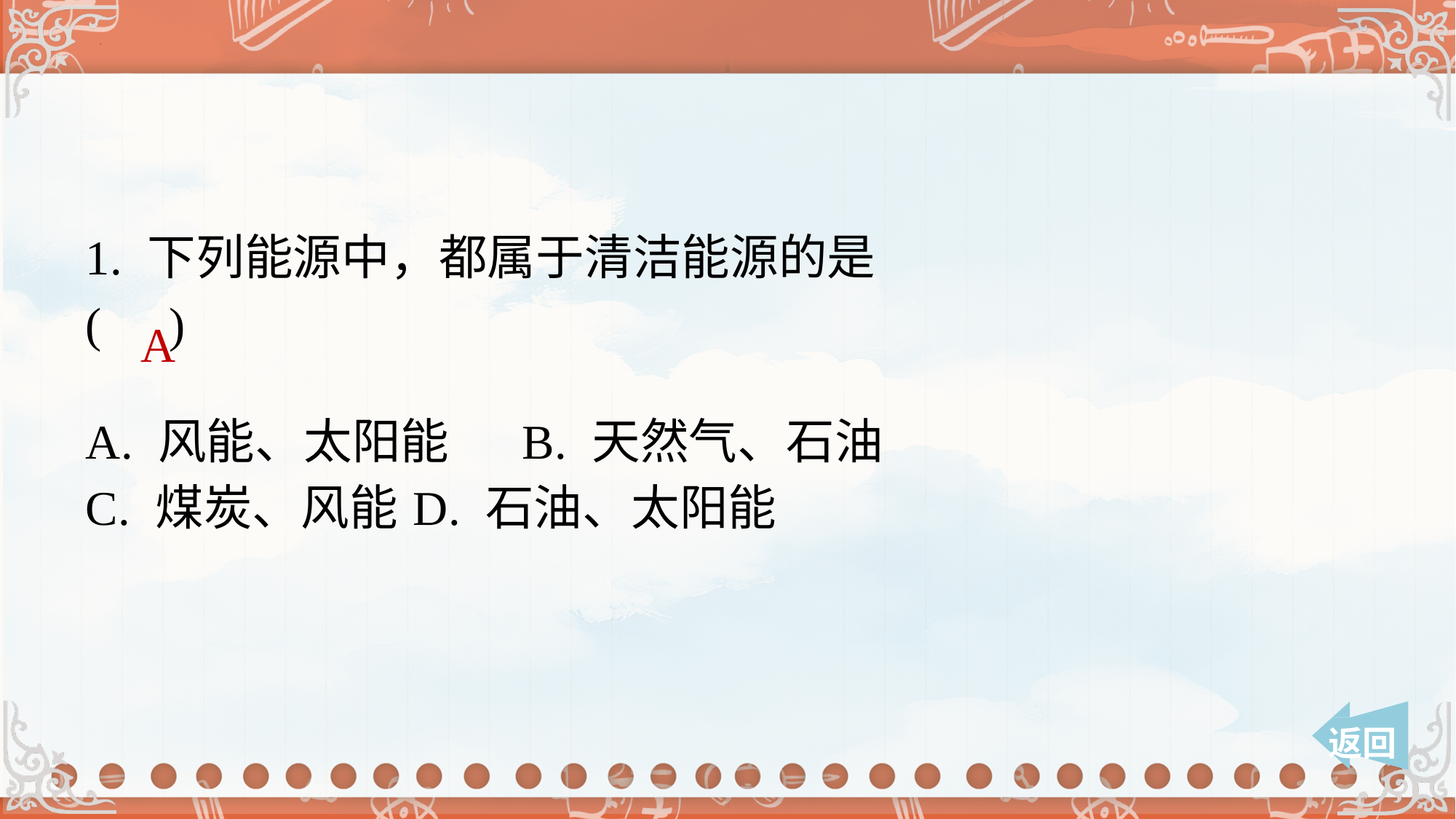

1. 下列能源中，都属于清洁能源的是
(     )
A
A. 风能、太阳能	B. 天然气、石油
C. 煤炭、风能	D. 石油、太阳能
 返回